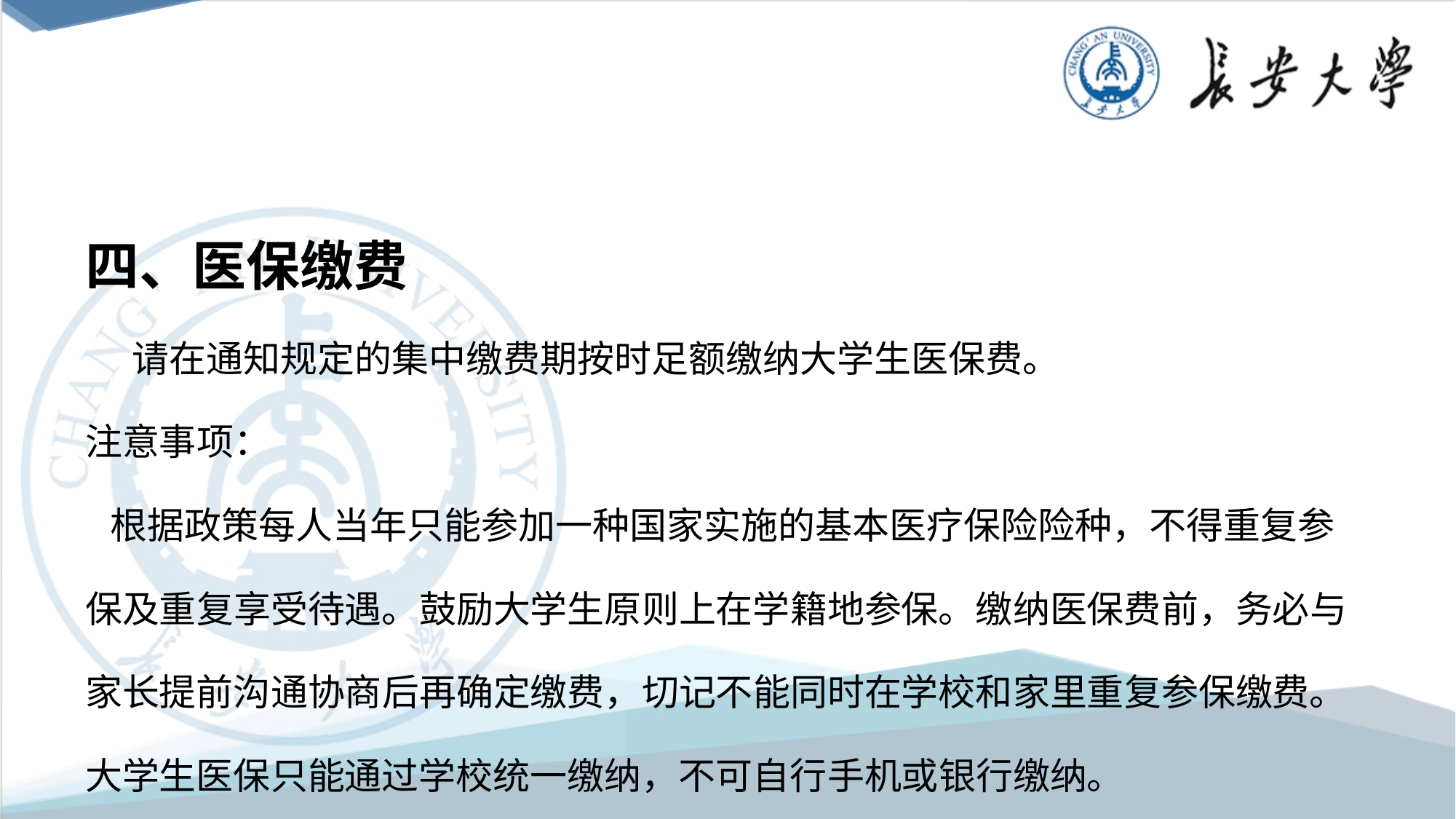

# 四、医保缴费 请在通知规定的集中缴费期按时足额缴纳大学生医保费。 注意事项： 根据政策每人当年只能参加一种国家实施的基本医疗保险险种，不得重复参保及重复享受待遇。鼓励大学生原则上在学籍地参保。缴纳医保费前，务必与家长提前沟通协商后再确定缴费，切记不能同时在学校和家里重复参保缴费。大学生医保只能通过学校统一缴纳，不可自行手机或银行缴纳。